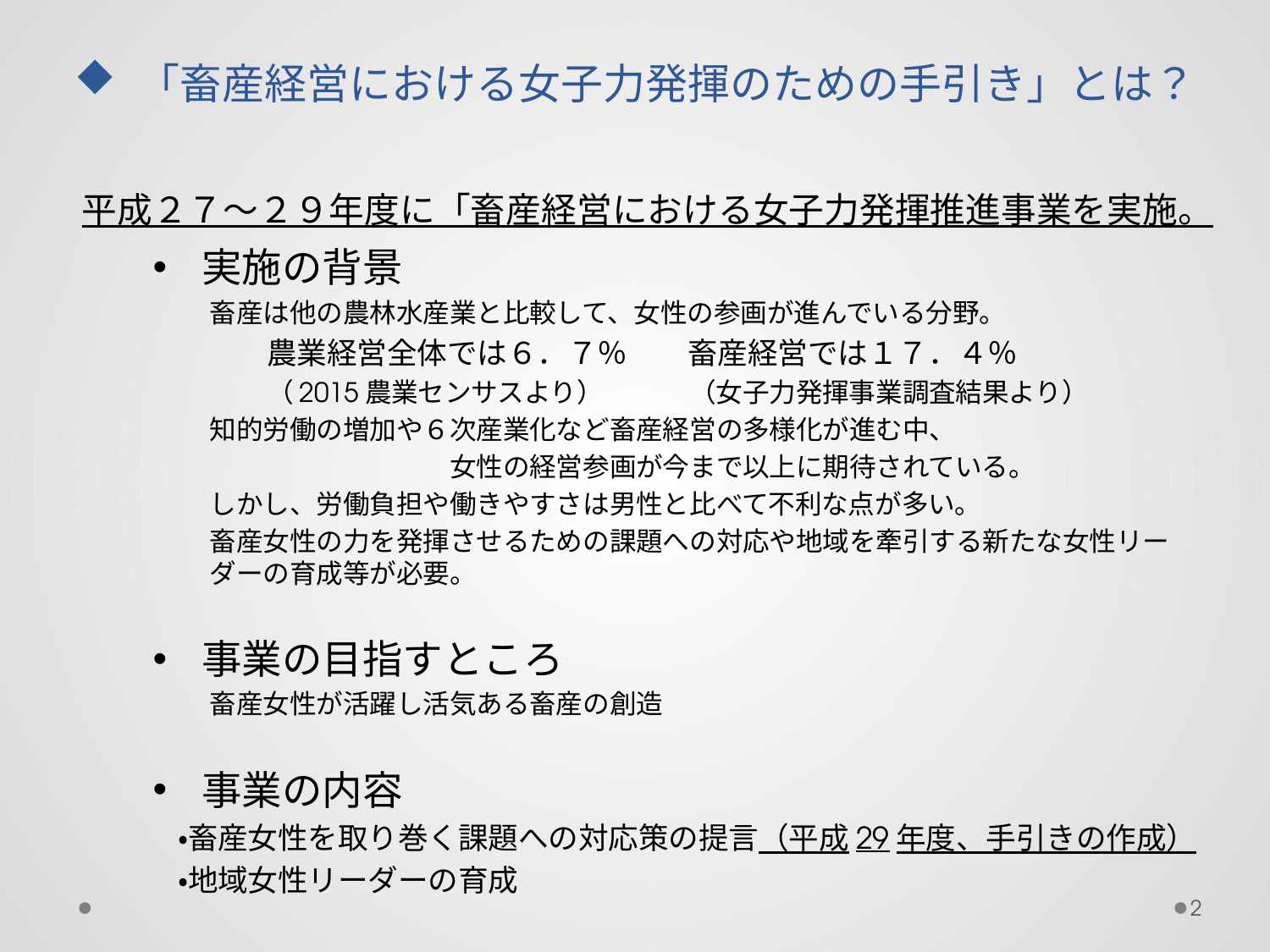

「畜産経営における女子力発揮のための手引き」とは？
# 平成２７～２９年度に「畜産経営における女子力発揮推進事業を実施。
実施の背景
畜産は他の農林水産業と比較して、女性の参画が進んでいる分野。
農業経営全体では６．７％　　畜産経営では１７．４％
（2015農業センサスより）　　　 （女子力発揮事業調査結果より）
知的労働の増加や６次産業化など畜産経営の多様化が進む中、
　　　　　　　　　女性の経営参画が今まで以上に期待されている。
しかし、労働負担や働きやすさは男性と比べて不利な点が多い。
畜産女性の力を発揮させるための課題への対応や地域を牽引する新たな女性リーダーの育成等が必要。

事業の目指すところ
畜産女性が活躍し活気ある畜産の創造

事業の内容
・畜産女性を取り巻く課題への対応策の提言（平成29年度、手引きの作成）
・地域女性リーダーの育成
2